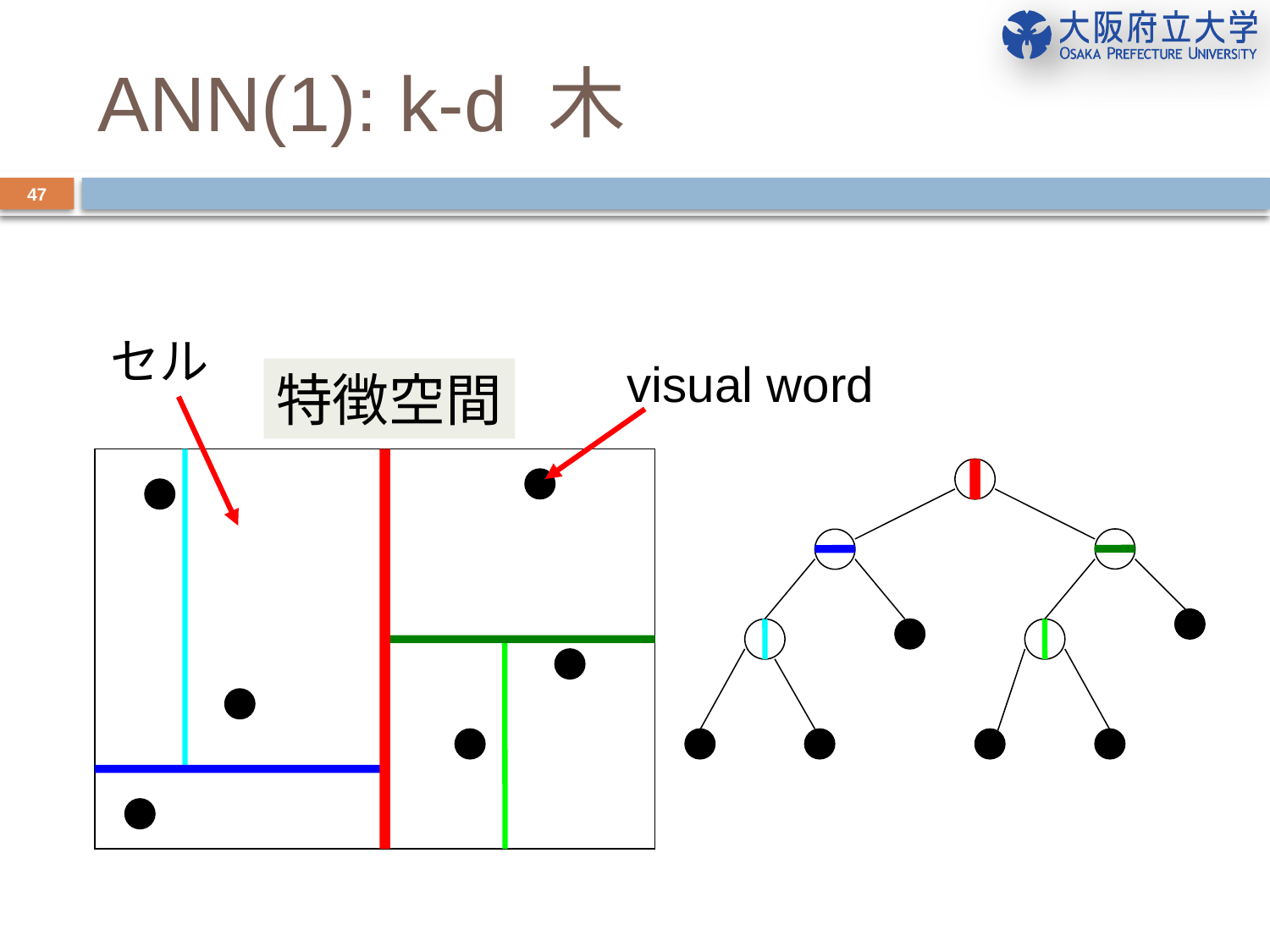

# ANN(1): k-d 木
47
セル
visual word

特徴空間